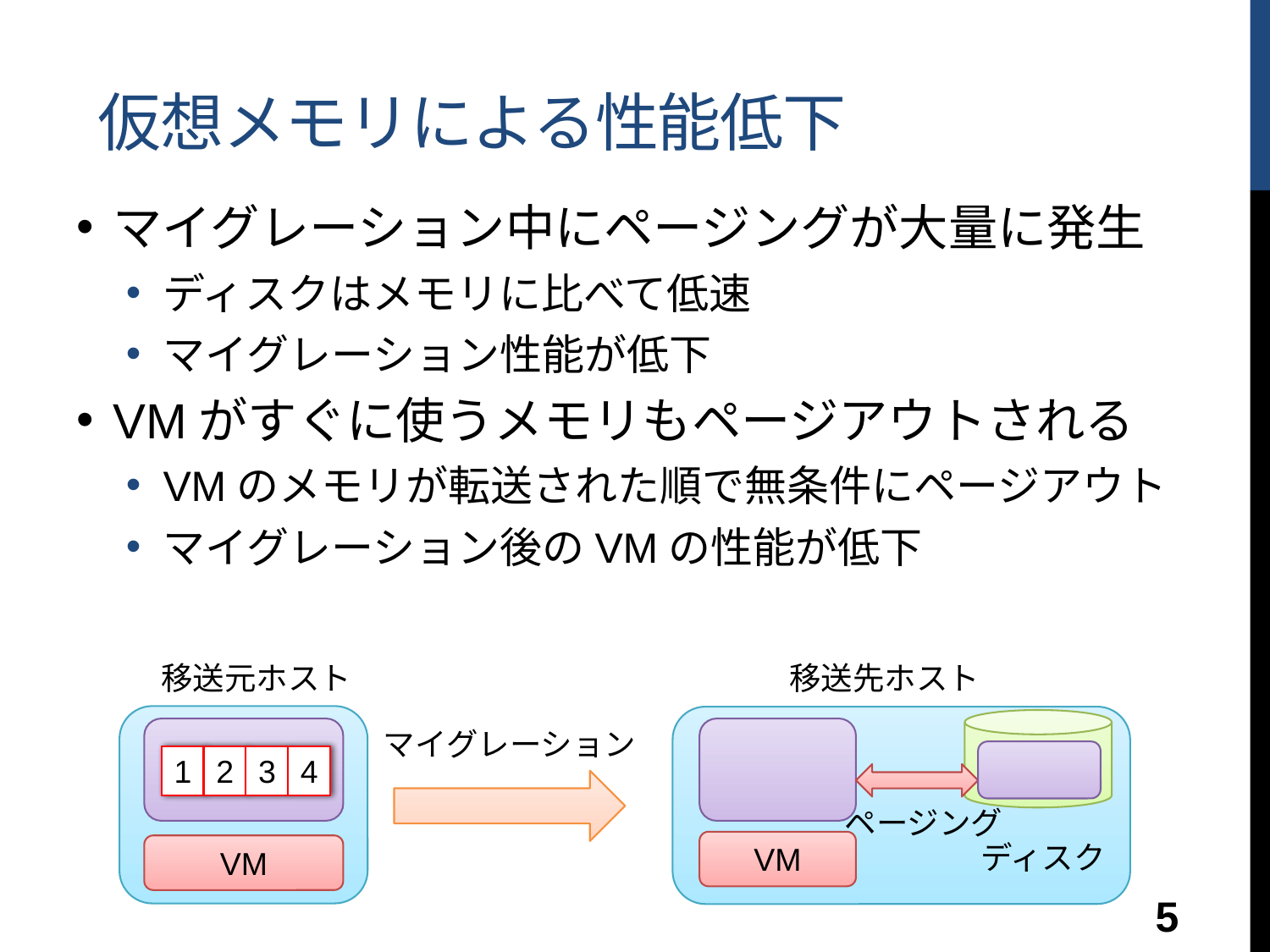

# 仮想メモリによる性能低下
マイグレーション中にページングが大量に発生
ディスクはメモリに比べて低速
マイグレーション性能が低下
VMがすぐに使うメモリもページアウトされる
VMのメモリが転送された順で無条件にページアウト
マイグレーション後のVMの性能が低下
移送元ホスト
移送先ホスト

マイグレーション

1
2
3
4
1
2
3
4

ページング
VM
ディスク
VM
5